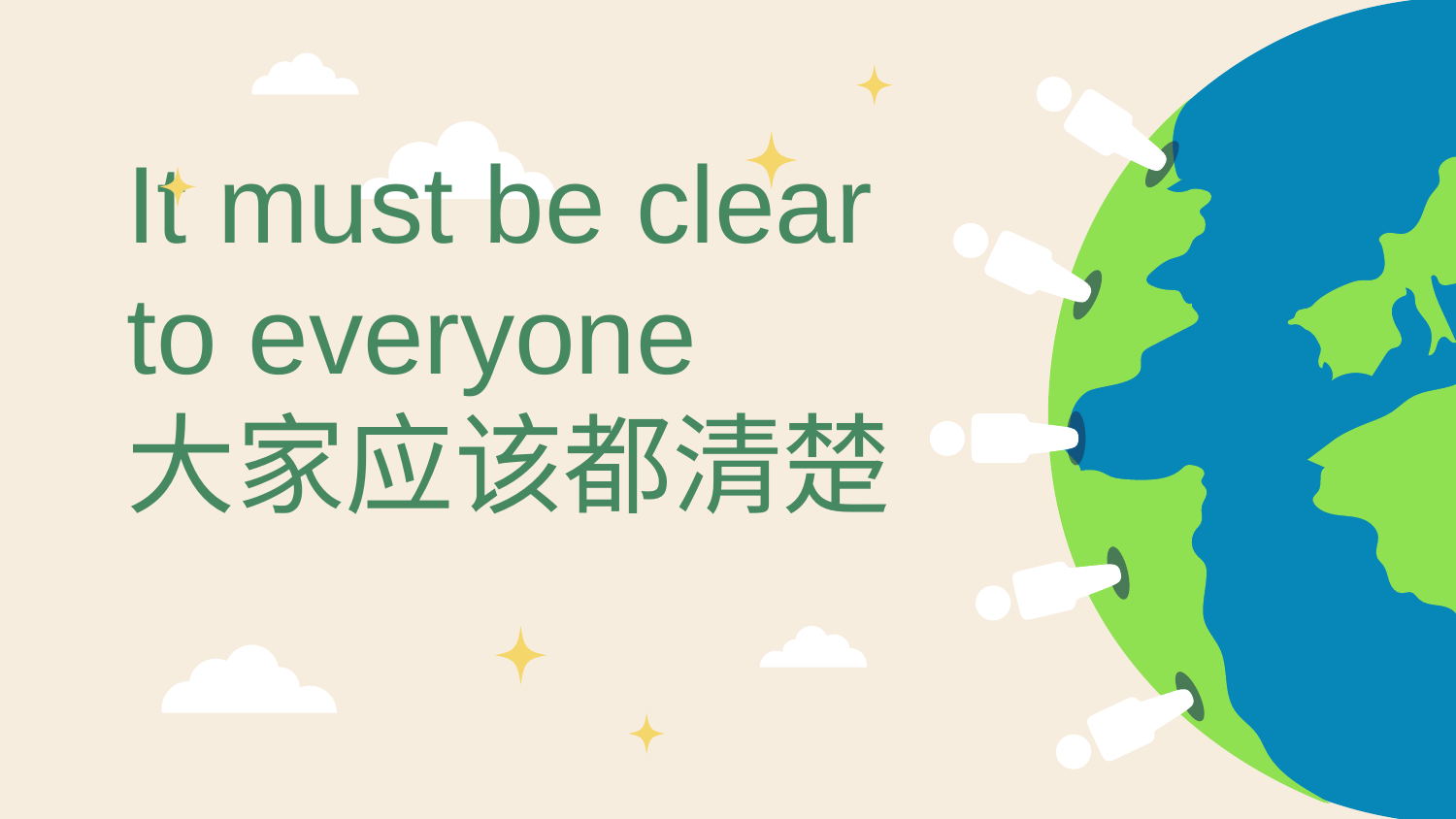

# It must be clear to everyone 大家应该都清楚